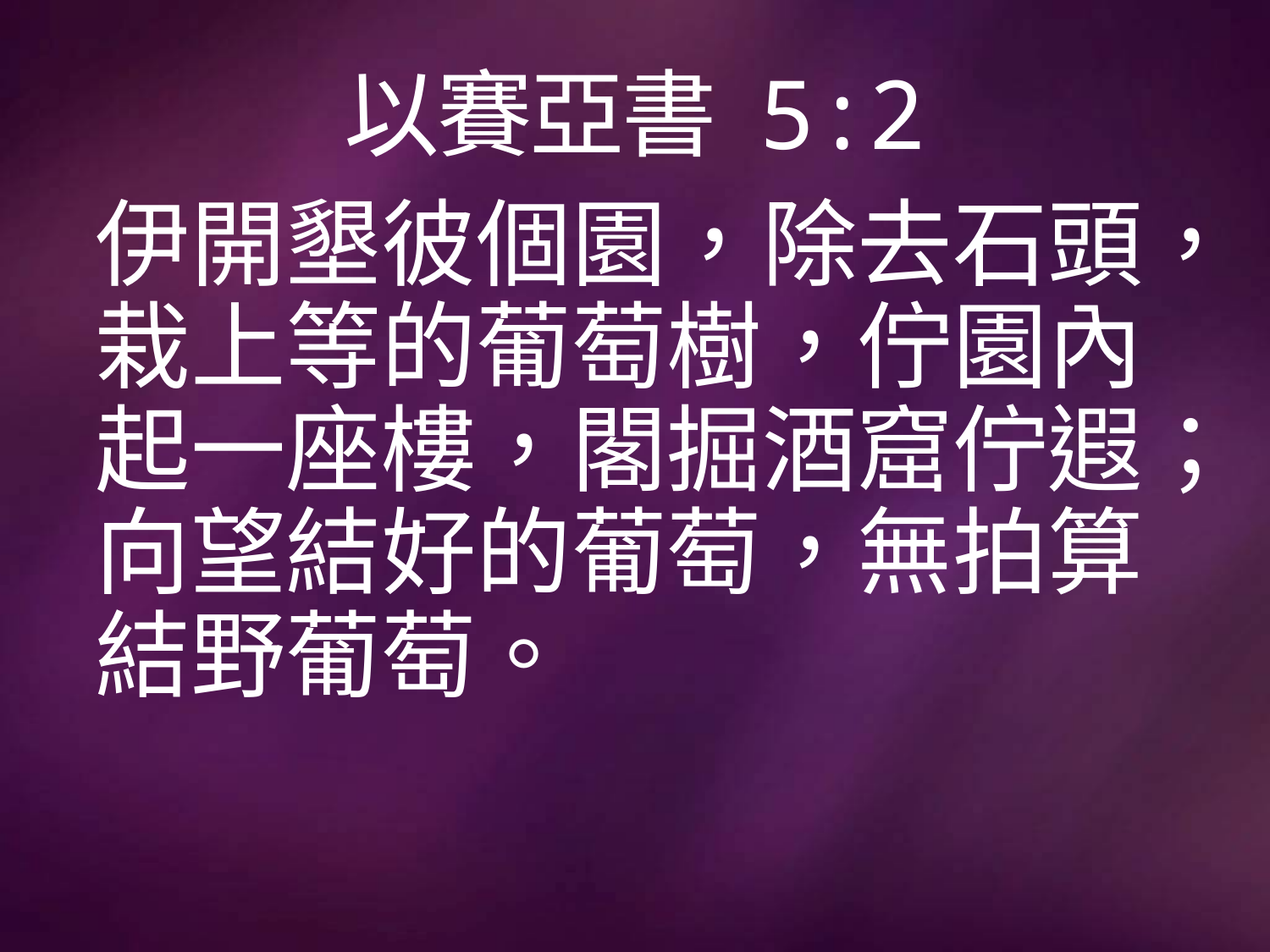

# 以賽亞書 5:2
伊開墾彼個園，除去石頭，栽上等的葡萄樹，佇園內起一座樓，閣掘酒窟佇遐；向望結好的葡萄，無拍算結野葡萄。